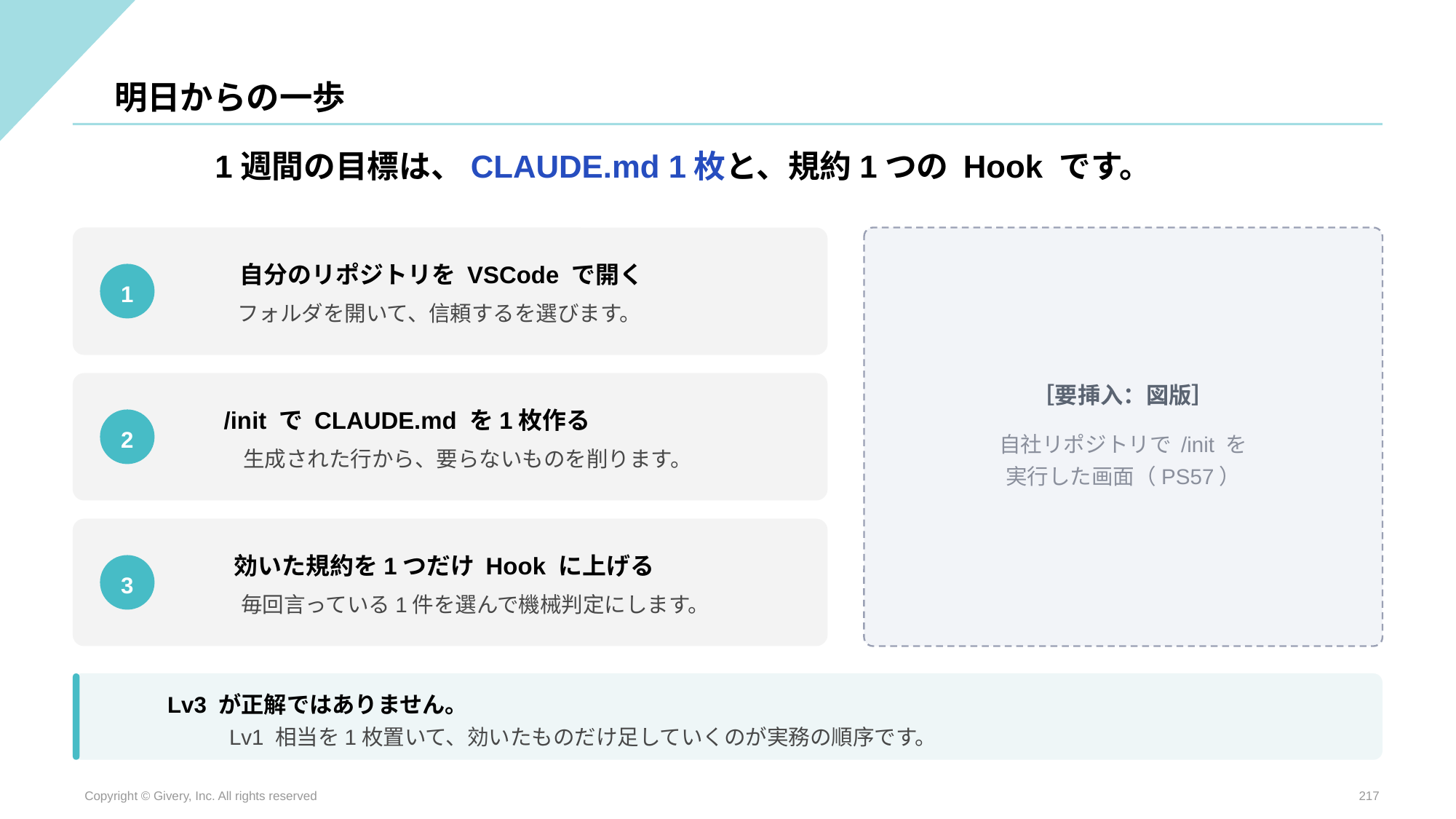

明日からの一歩

1週間の目標は、CLAUDE.md 1枚と、規約1つの Hook です。

自分のリポジトリを VSCode で開く

1
フォルダを開いて、信頼するを選びます。

［要挿入：図版］
/init で CLAUDE.md を1枚作る

自社リポジトリで /init を
実行した画面（PS57）
2
生成された行から、要らないものを削ります。

効いた規約を1つだけ Hook に上げる

3
毎回言っている1件を選んで機械判定にします。

Lv3 が正解ではありません。
Lv1 相当を1枚置いて、効いたものだけ足していくのが実務の順序です。
Copyright © Givery, Inc. All rights reserved
217